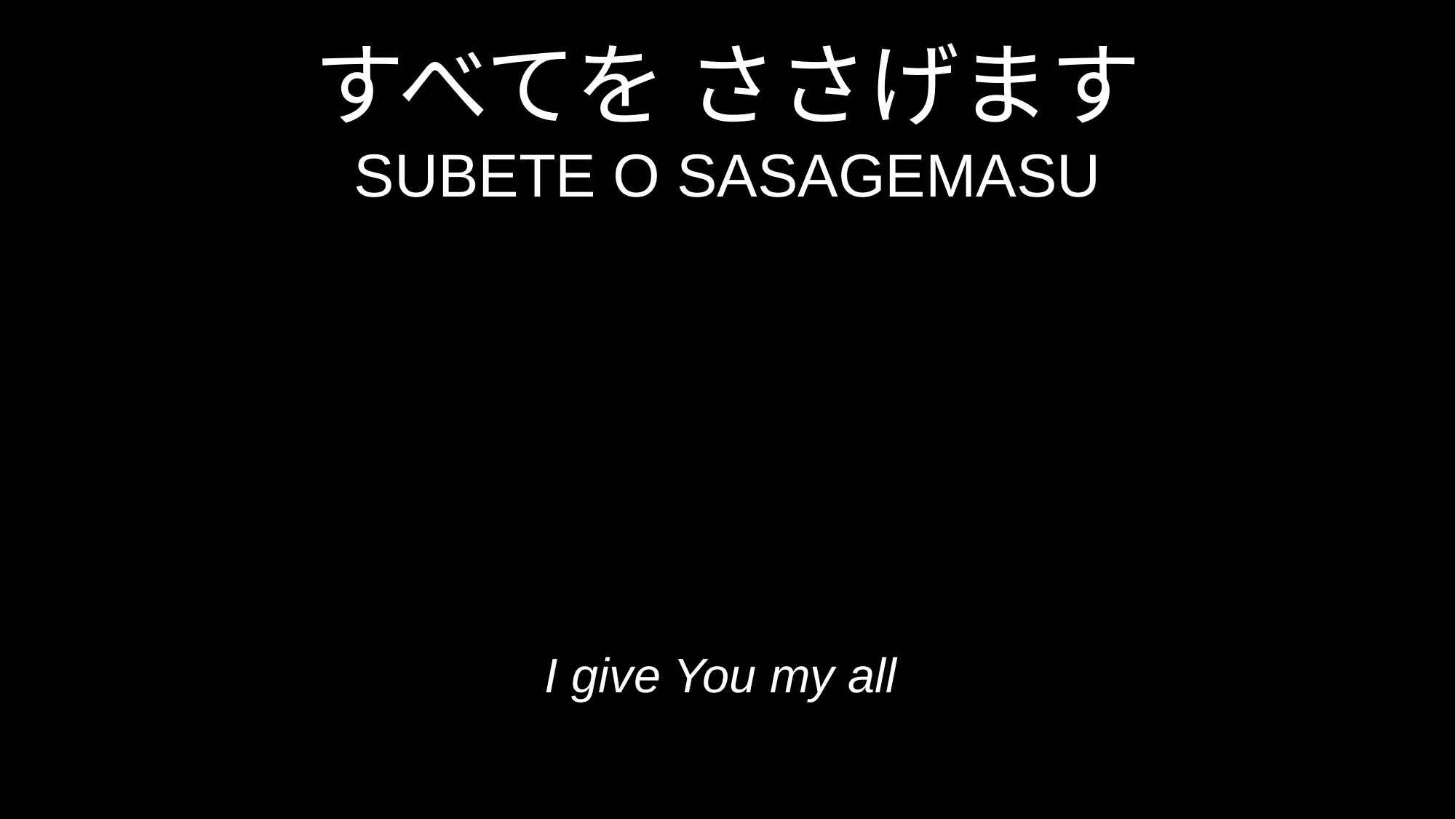

# すべてを ささげます SUBETE O SASAGEMASU
I give You my all